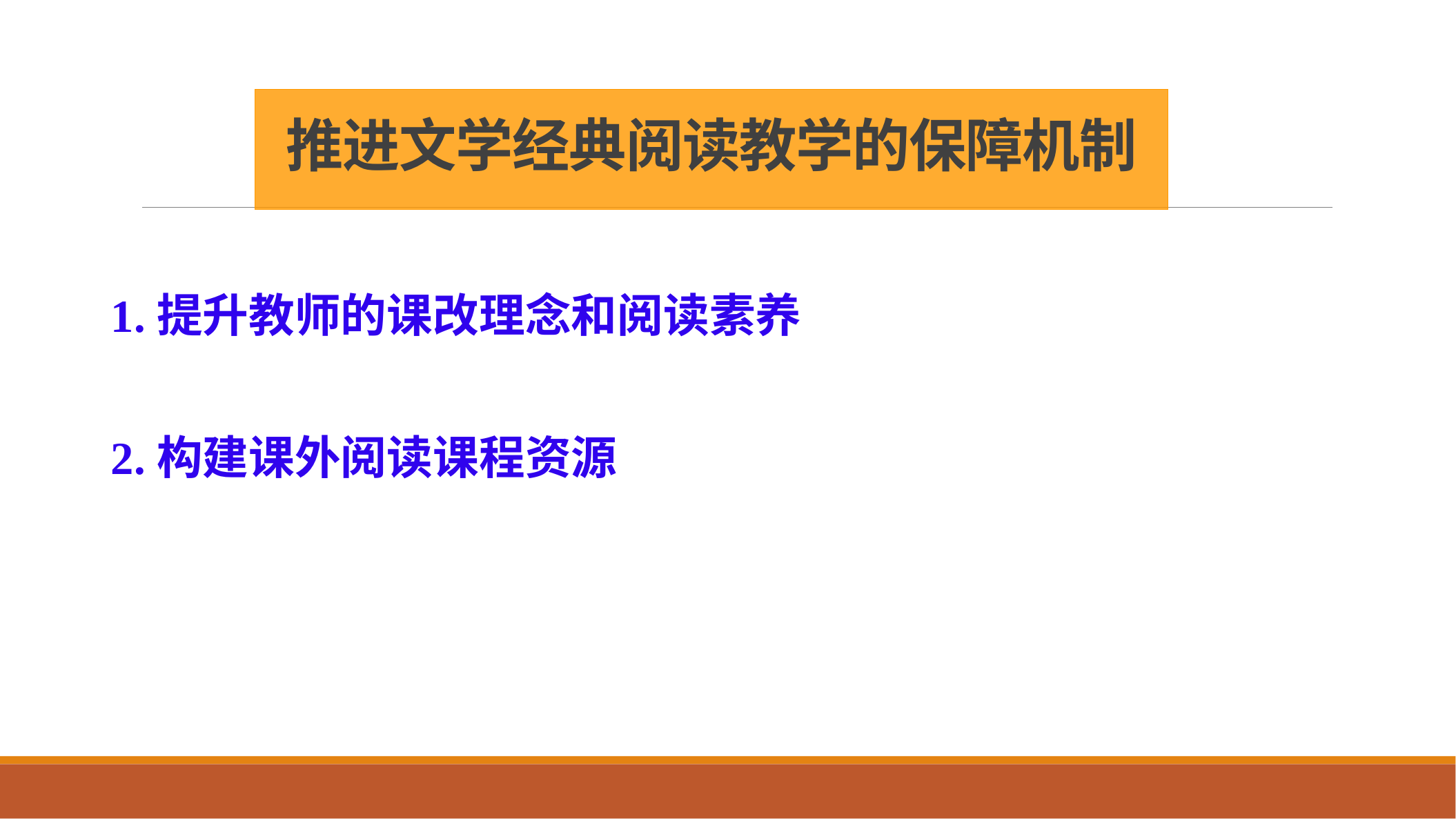

#
推进文学经典阅读教学的保障机制
1.提升教师的课改理念和阅读素养

2.构建课外阅读课程资源